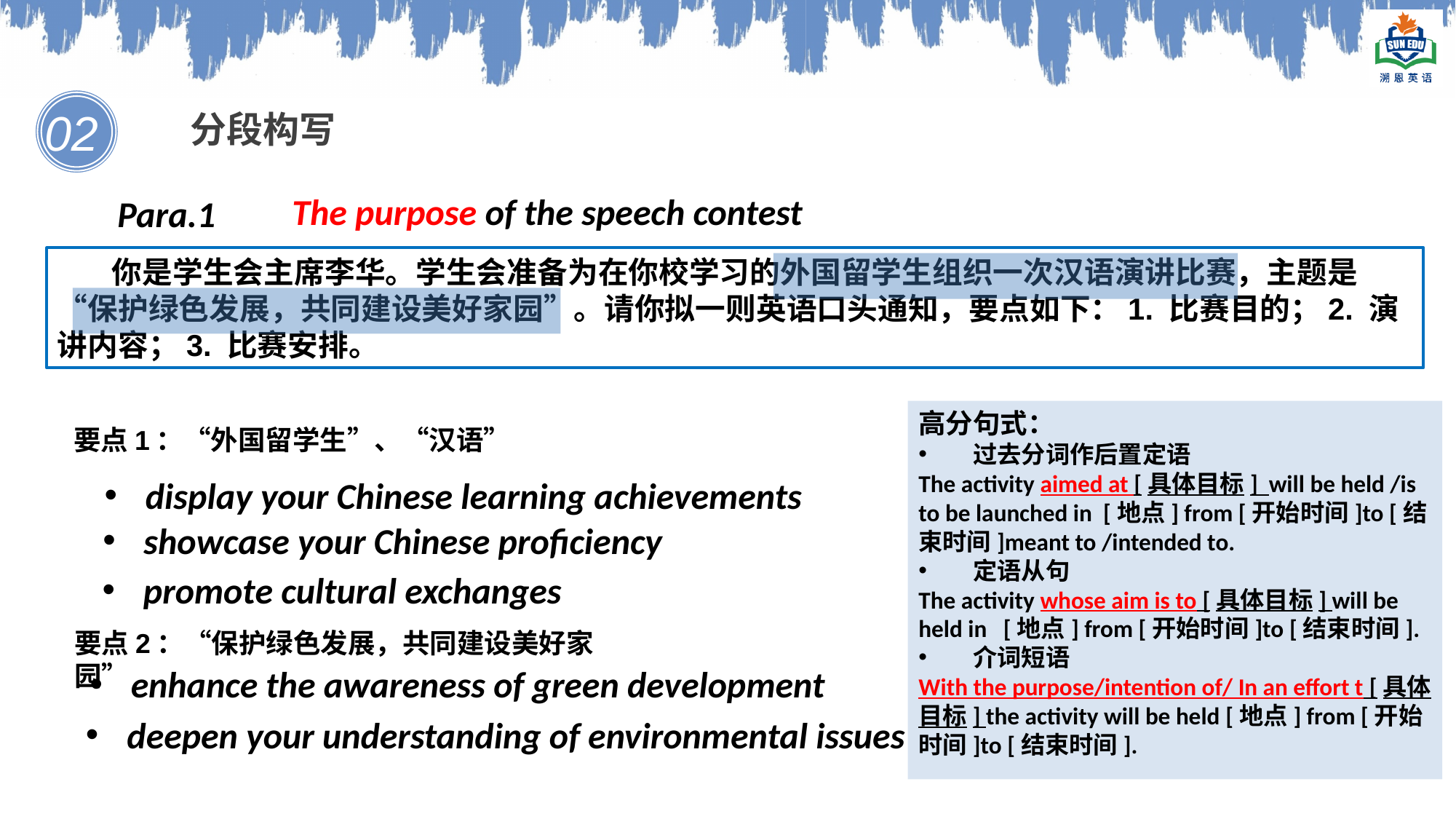

02
分段构写
The purpose of the speech contest
Para.1
你是学生会主席李华。学生会准备为在你校学习的外国留学生组织一次汉语演讲比赛，主题是“保护绿色发展，共同建设美好家园”。请你拟一则英语口头通知，要点如下：1. 比赛目的；2. 演讲内容；3. 比赛安排。

高分句式：
过去分词作后置定语
The activity aimed at [具体目标]  will be held /is to be launched in  [地点] from [开始时间]to [结束时间]meant to /intended to.
定语从句
The activity whose aim is to [具体目标] will be held in   [地点] from [开始时间]to [结束时间].
介词短语
With the purpose/intention of/ In an effort t [具体目标] the activity will be held [地点] from [开始时间]to [结束时间].
要点1：“外国留学生”、“汉语”
display your Chinese learning achievements
showcase your Chinese proficiency
promote cultural exchanges
要点2：“保护绿色发展，共同建设美好家园”
enhance the awareness of green development
deepen your understanding of environmental issues